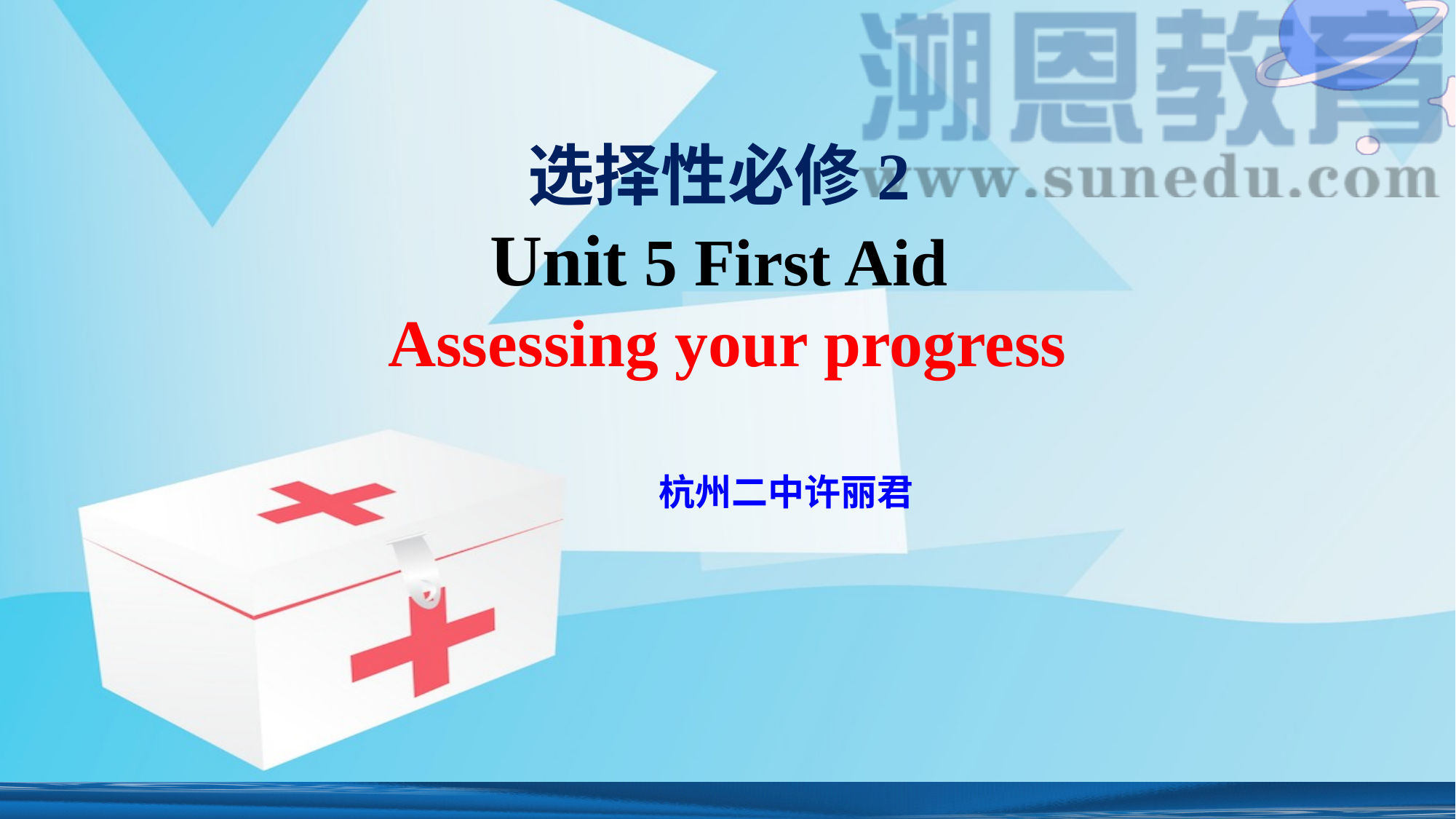

选择性必修2
Unit 5 First Aid
Assessing your progress
杭州二中许丽君